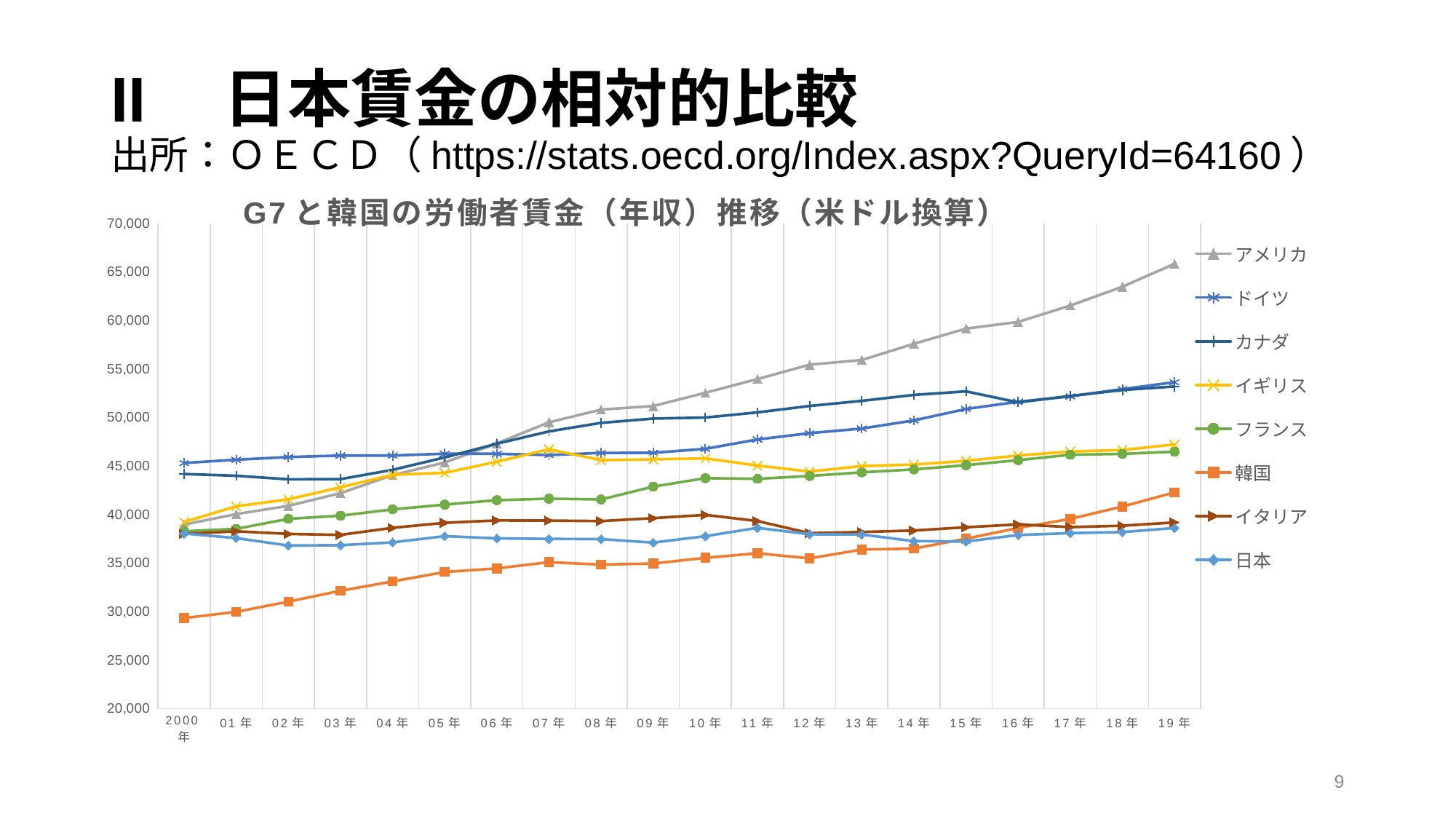

# II　日本賃金の相対的比較 出所：ＯＥＣＤ（https://stats.oecd.org/Index.aspx?QueryId=64160）

### Chart: G7と韓国の労働者賃金（年収）推移（米ドル換算）

| Category | アメリカ | ドイツ | カナダ | イギリス | フランス | 韓国 | イタリア | 日本 |
|---|---|---|---|---|---|---|---|---|
| 2000年 | 38964.2447580121 | 45309.7418274077 | 44177.8132457922 | 39232.5813360594 | 38278.4081984344 | 29335.3100407752 | 38008.8134234048 | 38049.6957803882 |
| 01年 | 40048.5549108827 | 45655.0801957706 | 43996.9869547643 | 40854.4976780217 | 38522.0206312135 | 29975.6386544464 | 38274.4600649219 | 37573.2695202469 |
| 02年 | 40896.0539127083 | 45929.5461404456 | 43630.1286590835 | 41570.3693387608 | 39561.523833765 | 31023.7000045329 | 38003.2666839764 | 36811.2331619207 |
| 03年 | 42201.4264975619 | 46082.9553803277 | 43646.4219296388 | 42804.6722791494 | 39882.2479951529 | 32147.8494792852 | 37900.8153431232 | 36845.2507861958 |
| 04年 | 44056.8946864841 | 46084.6073354203 | 44603.994601821 | 44099.7972313057 | 40535.8503619686 | 33105.3524751729 | 38631.8838308291 | 37130.2128900952 |
| 05年 | 45363.873256712 | 46275.4124138269 | 45888.283339803 | 44296.6047041192 | 41023.702296423 | 34083.1608942888 | 39149.1810380411 | 37772.7971427658 |
| 06年 | 47337.3840475208 | 46266.433869477 | 47301.9587676709 | 45438.8747914604 | 41482.8195974517 | 34451.0618062971 | 39393.638771256 | 37546.9631919657 |
| 07年 | 49504.8236303588 | 46137.9418904501 | 48572.5961213758 | 46728.222975816 | 41638.1341446127 | 35095.184681955 | 39377.2414499741 | 37490.1759161773 |
| 08年 | 50818.5553435538 | 46353.9724645 | 49450.137785001 | 45608.2144436399 | 41556.5470824675 | 34842.1721103695 | 39330.5749875137 | 37467.0250901235 |
| 09年 | 51182.3133706203 | 46365.284388739 | 49892.5816552017 | 45694.6348810857 | 42878.3370156155 | 34959.4291111248 | 39629.5575931371 | 37111.8724871837 |
| 10年 | 52554.9927085618 | 46772.2336920823 | 49996.2396913833 | 45790.0059188549 | 43749.4888049579 | 35543.0741361843 | 39967.3921677894 | 37774.6782996887 |
| 11年 | 53961.0474001171 | 47738.9825993813 | 50529.9000353991 | 45045.484124637 | 43681.7572501455 | 36012.4363590581 | 39327.9600123717 | 38627.3698697555 |
| 12年 | 55441.1928378293 | 48391.8570399792 | 51189.0344222284 | 44427.807784159 | 43975.1501982576 | 35485.7935814787 | 38085.8690298025 | 37967.619331946 |
| 13年 | 55925.4840937499 | 48862.1711163201 | 51716.6243580799 | 44997.748735228 | 44345.1370852863 | 36394.8360176475 | 38205.3987564996 | 37941.6636019075 |
| 14年 | 57591.5625257479 | 49700.1067423596 | 52325.3423137483 | 45146.2869069688 | 44650.8580068142 | 36491.7182728232 | 38354.2047012243 | 37265.1205254974 |
| 15年 | 59154.4782968316 | 50878.0947661555 | 52693.6472898623 | 45531.6049981012 | 45087.6257141904 | 37512.8356486728 | 38691.1774266217 | 37225.9318830999 |
| 16年 | 59846.6878818409 | 51622.9848808792 | 51562.7393360527 | 46087.9558562091 | 45610.1837752837 | 38617.3547100823 | 38982.2479668534 | 37896.3124120224 |
| 17年 | 61536.1511074598 | 52181.3099546835 | 52219.392721118 | 46492.6766593222 | 46162.8062472922 | 39551.5329620557 | 38706.9587133021 | 38084.7105713247 |
| 18年 | 63475.2860650917 | 52929.5535973284 | 52831.4837013196 | 46655.52243433 | 46256.3619133379 | 40820.3483324801 | 38852.7252286662 | 38193.1683525204 |
| 19年 | 65835.5776448653 | 53637.8016034603 | 53198.172958054 | 47226.0876596286 | 46480.6153991188 | 42284.789106855 | 39189.365759204 | 38617.465494035 |
9